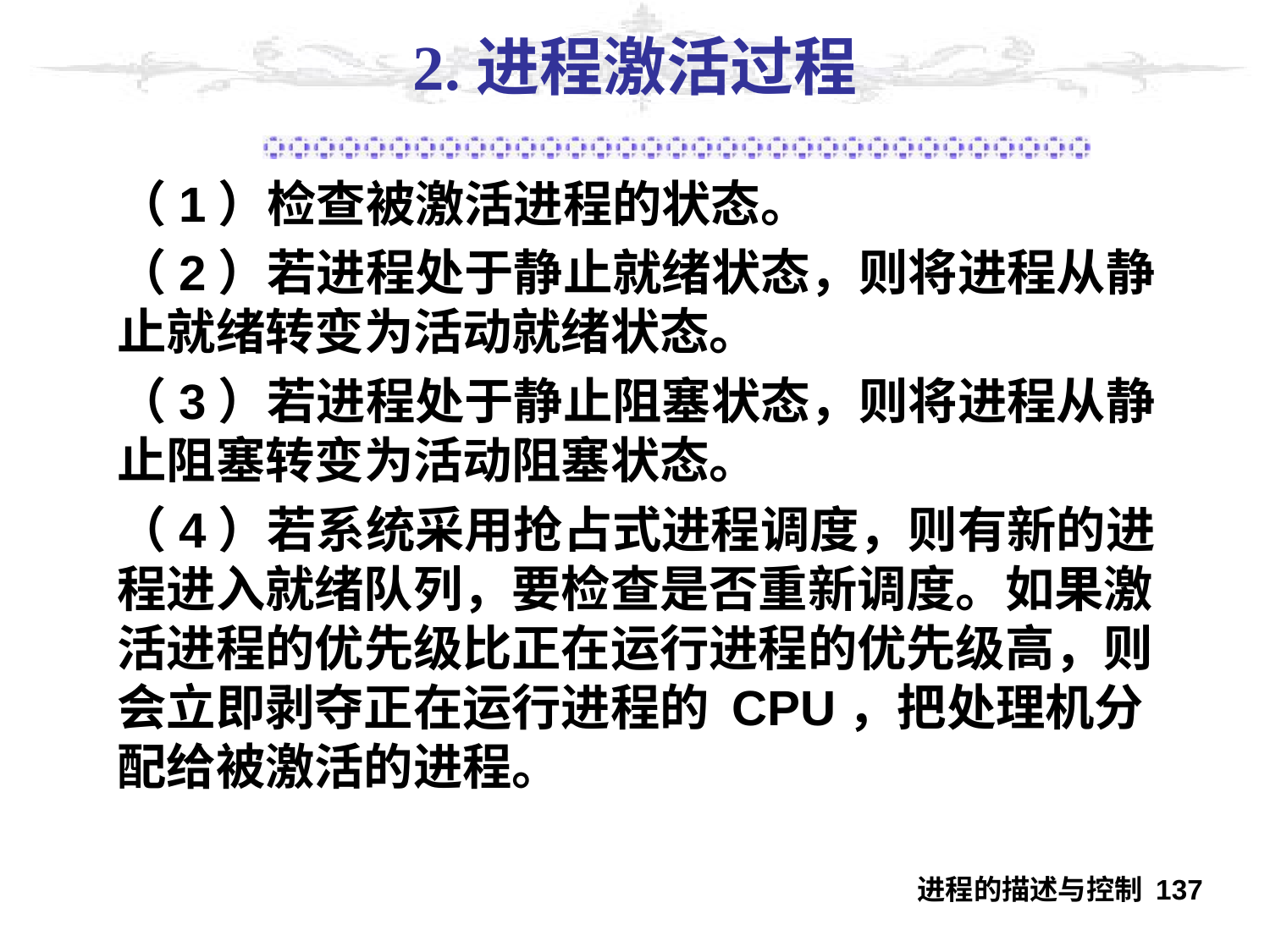

# 2.进程激活过程
（1）检查被激活进程的状态。
（2）若进程处于静止就绪状态，则将进程从静止就绪转变为活动就绪状态。
（3）若进程处于静止阻塞状态，则将进程从静止阻塞转变为活动阻塞状态。
（4）若系统采用抢占式进程调度，则有新的进程进入就绪队列，要检查是否重新调度。如果激活进程的优先级比正在运行进程的优先级高，则会立即剥夺正在运行进程的 CPU，把处理机分配给被激活的进程。